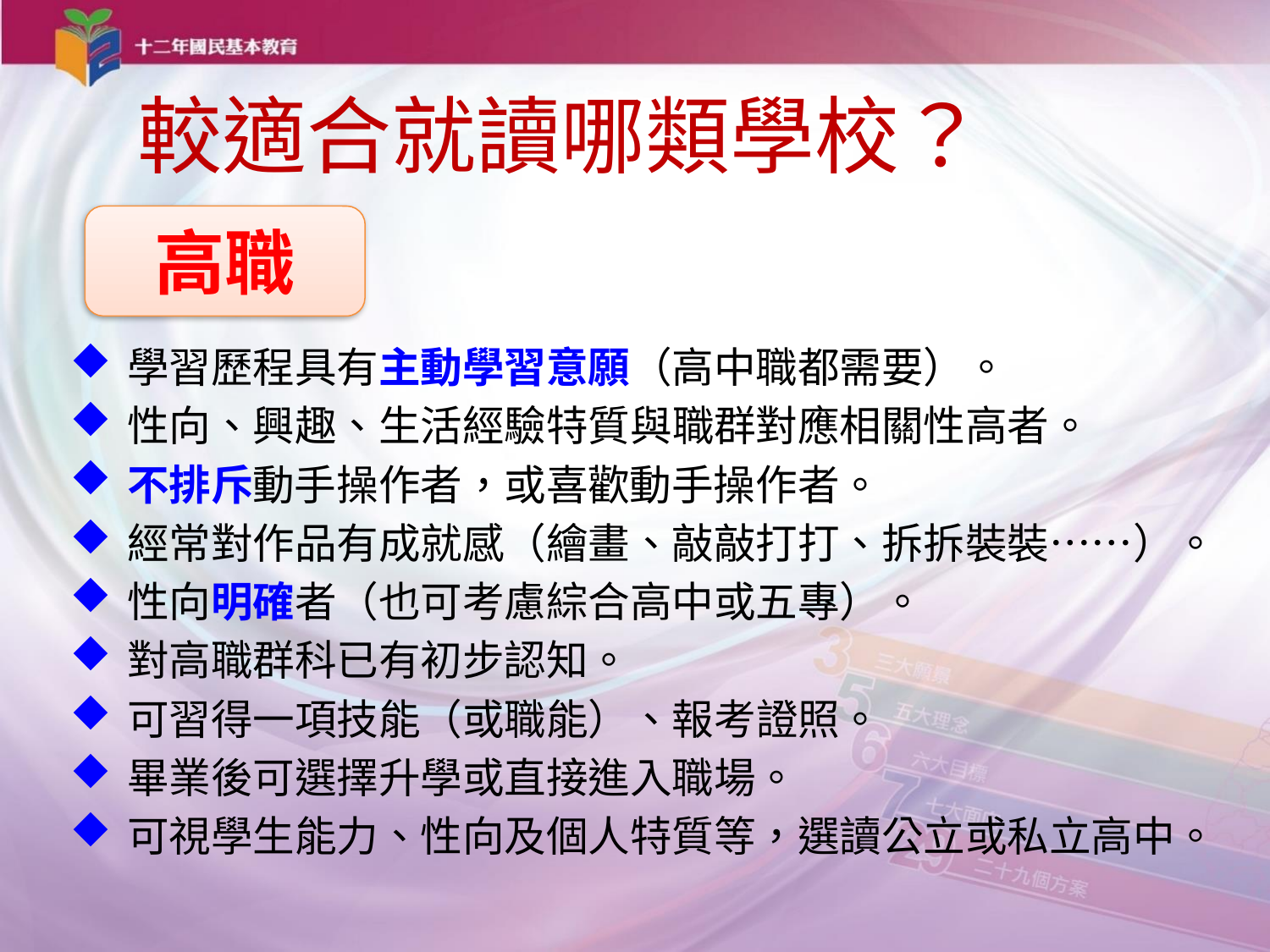

較適合就讀哪類學校？
高職
學習歷程具有主動學習意願（高中職都需要）。
性向、興趣、生活經驗特質與職群對應相關性高者。
不排斥動手操作者，或喜歡動手操作者。
經常對作品有成就感（繪畫、敲敲打打、拆拆裝裝……）。
性向明確者（也可考慮綜合高中或五專）。
對高職群科已有初步認知。
可習得一項技能（或職能）、報考證照。
畢業後可選擇升學或直接進入職場。
可視學生能力、性向及個人特質等，選讀公立或私立高中。